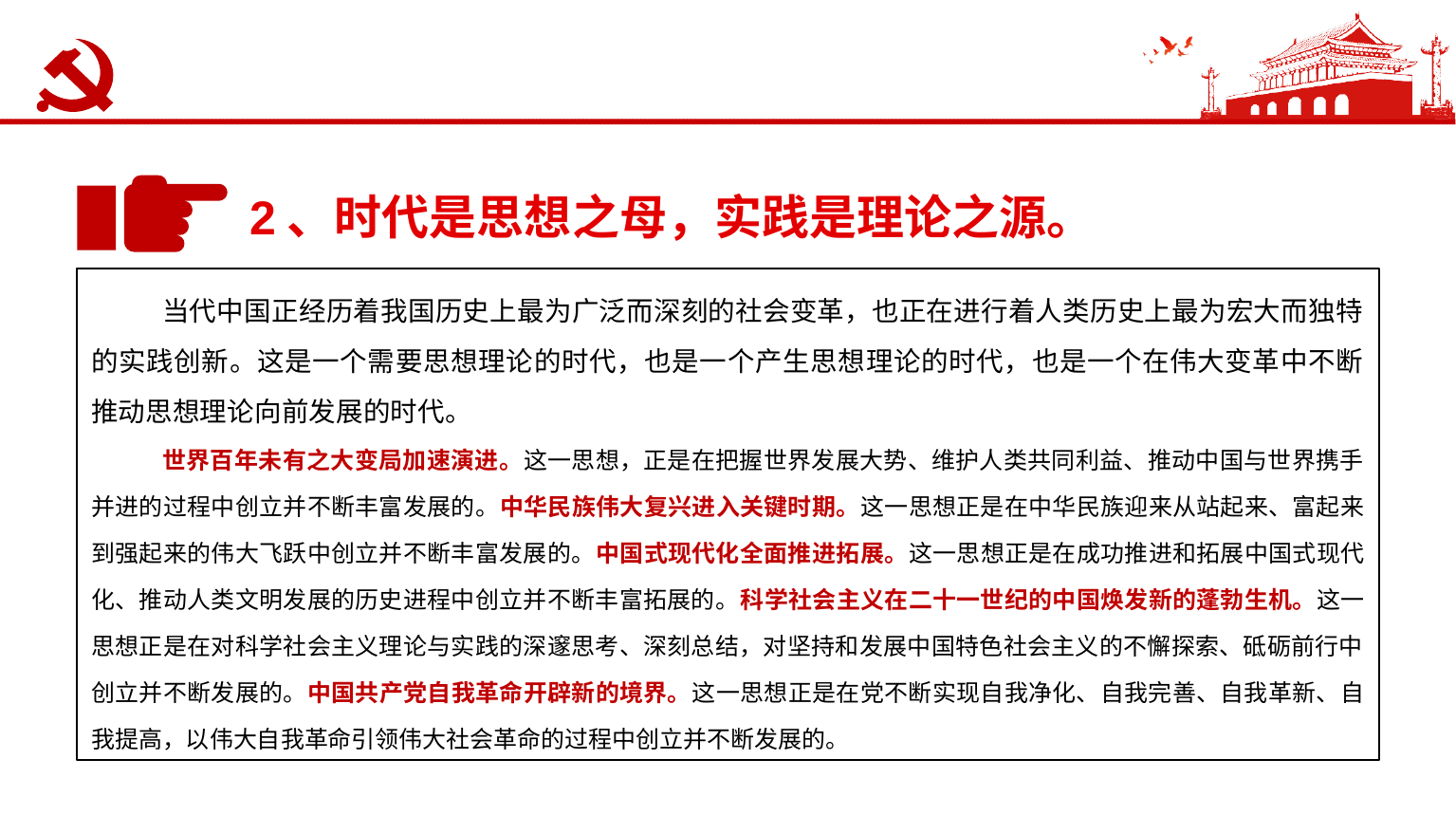

新提法
2、时代是思想之母，实践是理论之源。

当代中国正经历着我国历史上最为广泛而深刻的社会变革，也正在进行着人类历史上最为宏大而独特的实践创新。这是一个需要思想理论的时代，也是一个产生思想理论的时代，也是一个在伟大变革中不断推动思想理论向前发展的时代。
世界百年未有之大变局加速演进。这一思想，正是在把握世界发展大势、维护人类共同利益、推动中国与世界携手并进的过程中创立并不断丰富发展的。中华民族伟大复兴进入关键时期。这一思想正是在中华民族迎来从站起来、富起来到强起来的伟大飞跃中创立并不断丰富发展的。中国式现代化全面推进拓展。这一思想正是在成功推进和拓展中国式现代化、推动人类文明发展的历史进程中创立并不断丰富拓展的。科学社会主义在二十一世纪的中国焕发新的蓬勃生机。这一思想正是在对科学社会主义理论与实践的深邃思考、深刻总结，对坚持和发展中国特色社会主义的不懈探索、砥砺前行中创立并不断发展的。中国共产党自我革命开辟新的境界。这一思想正是在党不断实现自我净化、自我完善、自我革新、自我提高，以伟大自我革命引领伟大社会革命的过程中创立并不断发展的。